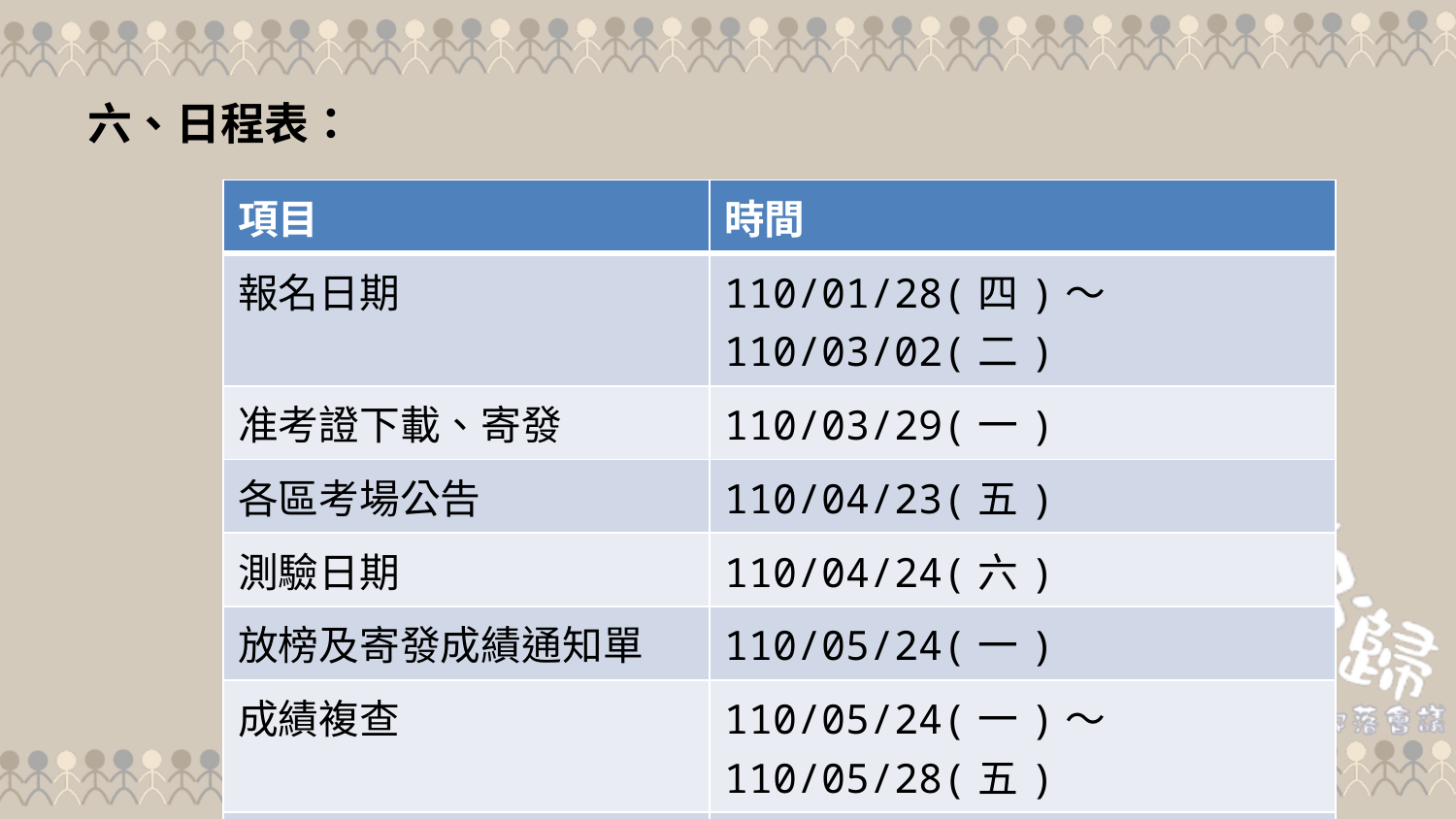

六、日程表：

| 項目 | 時間 |
| --- | --- |
| 報名日期 | 110/01/28(四)～110/03/02(二) |
| 准考證下載、寄發 | 110/03/29(一) |
| 各區考場公告 | 110/04/23(五) |
| 測驗日期 | 110/04/24(六) |
| 放榜及寄發成績通知單 | 110/05/24(一) |
| 成績複查 | 110/05/24(一)～110/05/28(五) |
| 證書寄發 | 110/05/24(一) |
67